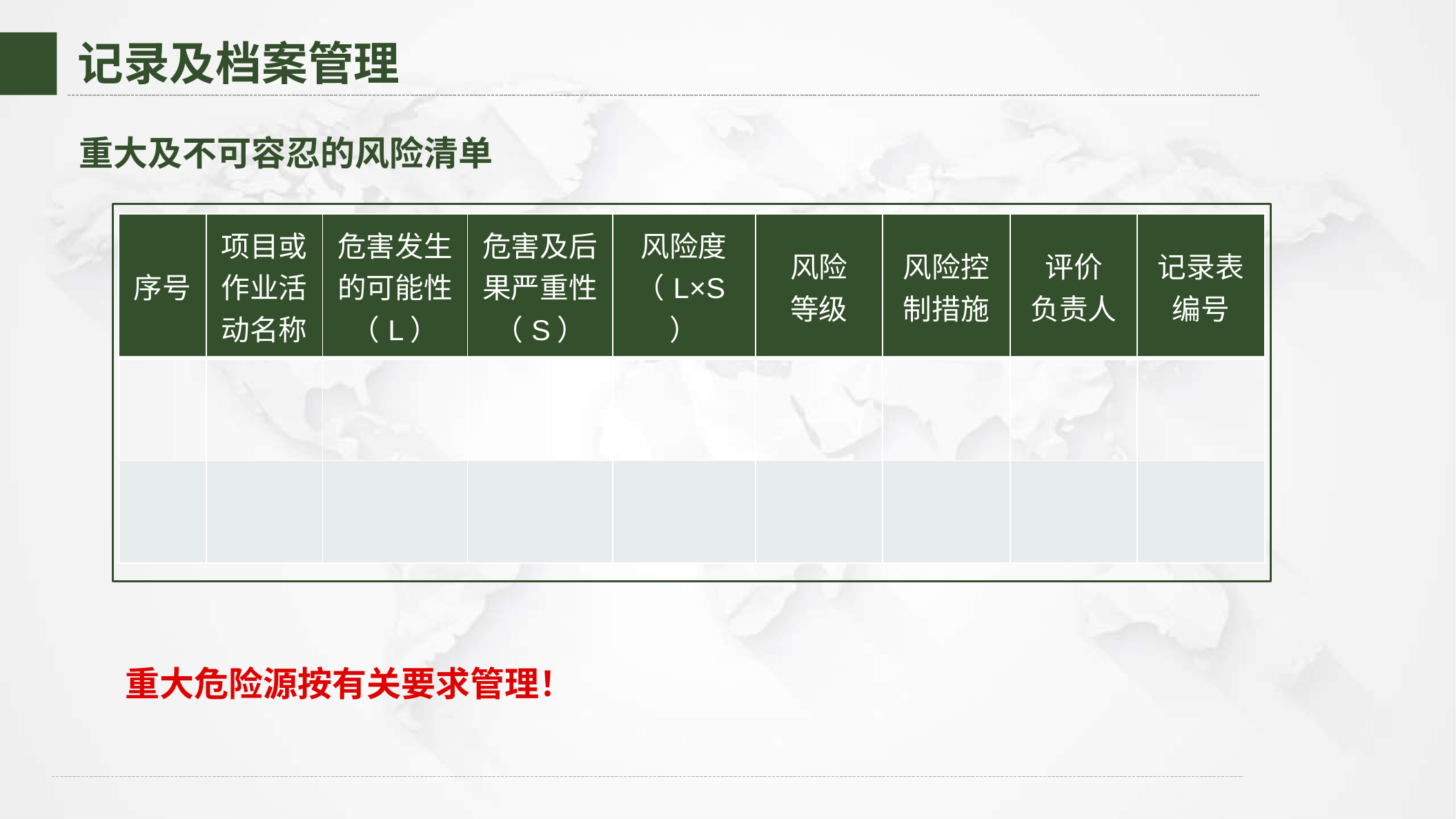

记录及档案管理
重大及不可容忍的风险清单

| 序号 | 项目或作业活动名称 | 危害发生的可能性（L） | 危害及后果严重性（S） | 风险度 （L×S） | 风险 等级 | 风险控 制措施 | 评价 负责人 | 记录表 编号 |
| --- | --- | --- | --- | --- | --- | --- | --- | --- |
|  |  |  |  |  |  |  |  |  |
|  |  |  |  |  |  |  |  |  |
重大危险源按有关要求管理！